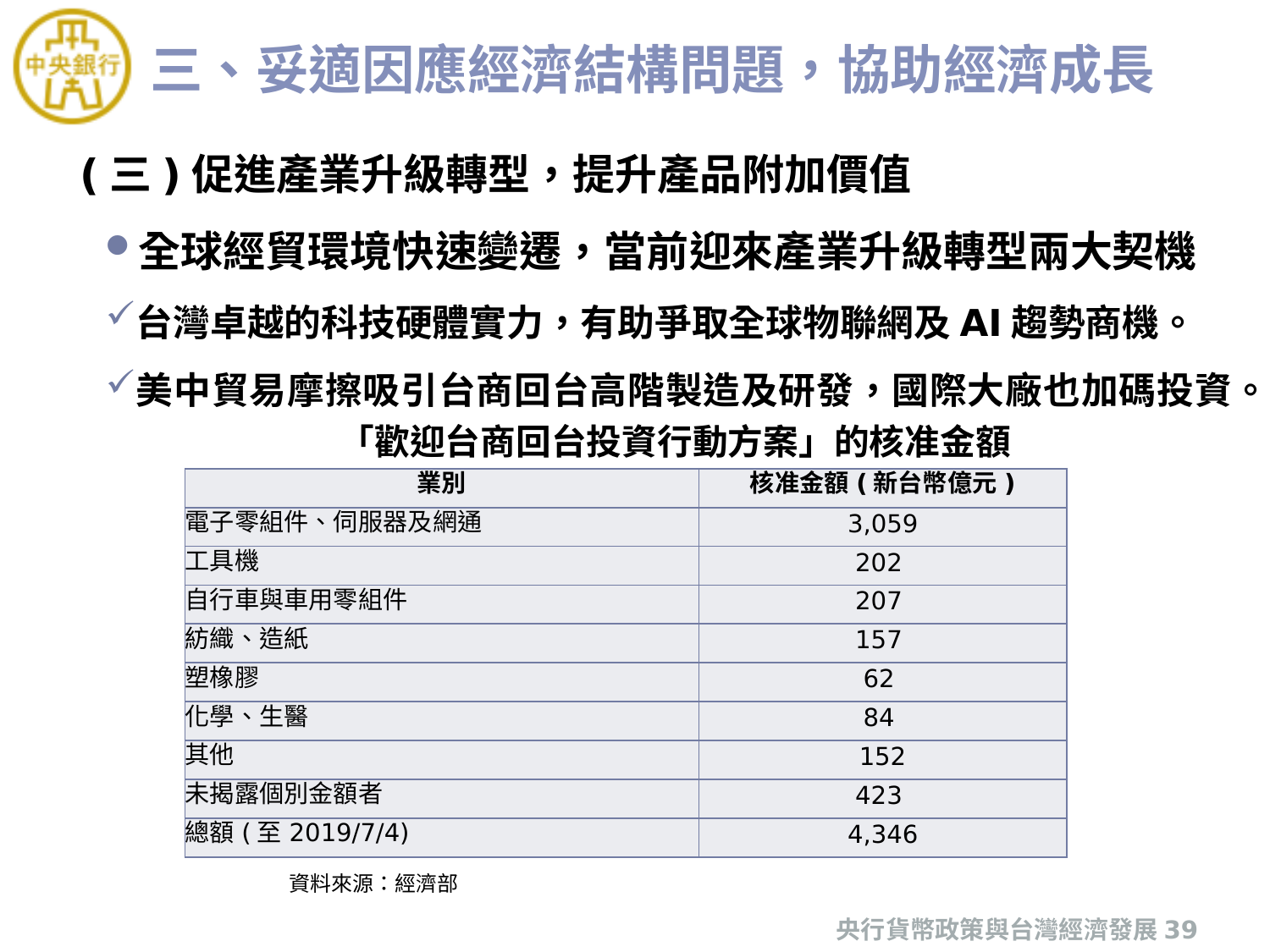

# 三、妥適因應經濟結構問題，協助經濟成長
(三)促進產業升級轉型，提升產品附加價值
全球經貿環境快速變遷，當前迎來產業升級轉型兩大契機
台灣卓越的科技硬體實力，有助爭取全球物聯網及AI趨勢商機。
美中貿易摩擦吸引台商回台高階製造及研發，國際大廠也加碼投資。

「歡迎台商回台投資行動方案」的核准金額
| 業別 | 核准金額(新台幣億元) |
| --- | --- |
| 電子零組件、伺服器及網通 | 3,059 |
| 工具機 | 202 |
| 自行車與車用零組件 | 207 |
| 紡織、造紙 | 157 |
| 塑橡膠 | 62 |
| 化學、生醫 | 84 |
| 其他 | 152 |
| 未揭露個別金額者 | 423 |
| 總額(至2019/7/4) | 4,346 |
資料來源：經濟部
央行貨幣政策與台灣經濟發展
39